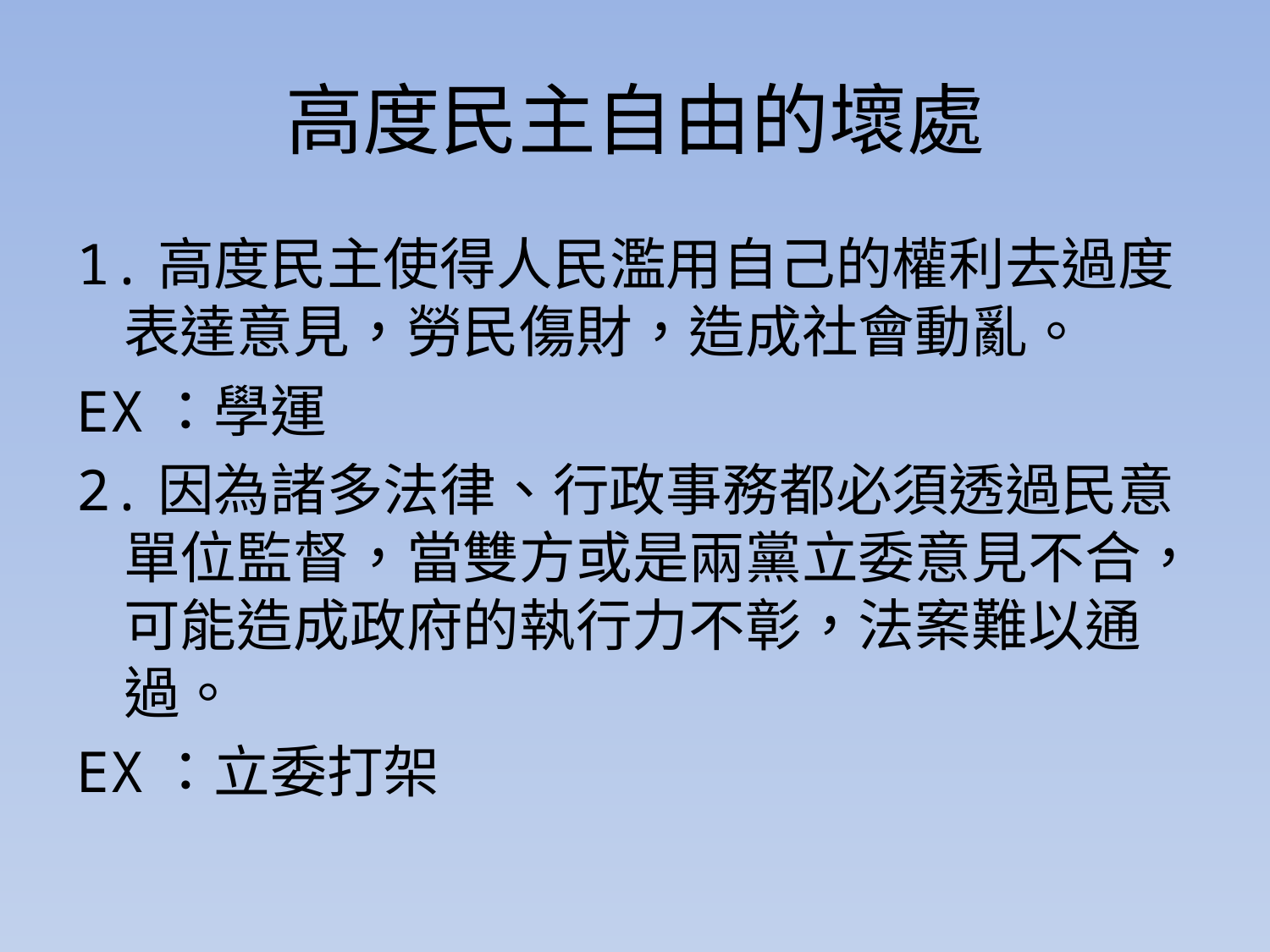

# 高度民主自由的壞處
1.高度民主使得人民濫用自己的權利去過度表達意見，勞民傷財，造成社會動亂。
EX：學運
2.因為諸多法律、行政事務都必須透過民意單位監督，當雙方或是兩黨立委意見不合，可能造成政府的執行力不彰，法案難以通過。
EX：立委打架